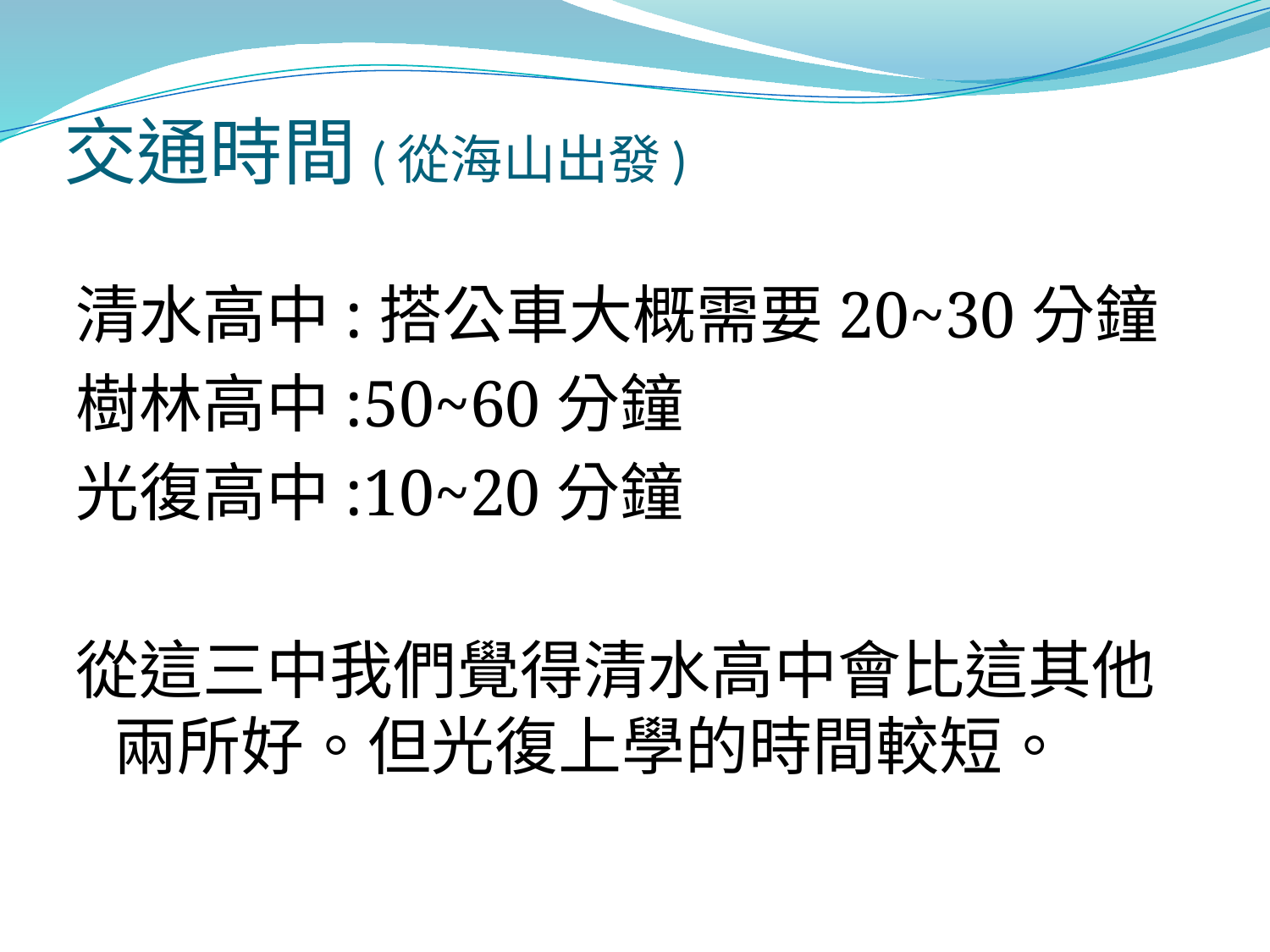

# 交通時間(從海山出發)
清水高中:搭公車大概需要20~30分鐘
樹林高中:50~60分鐘
光復高中:10~20分鐘

從這三中我們覺得清水高中會比這其他兩所好。但光復上學的時間較短。